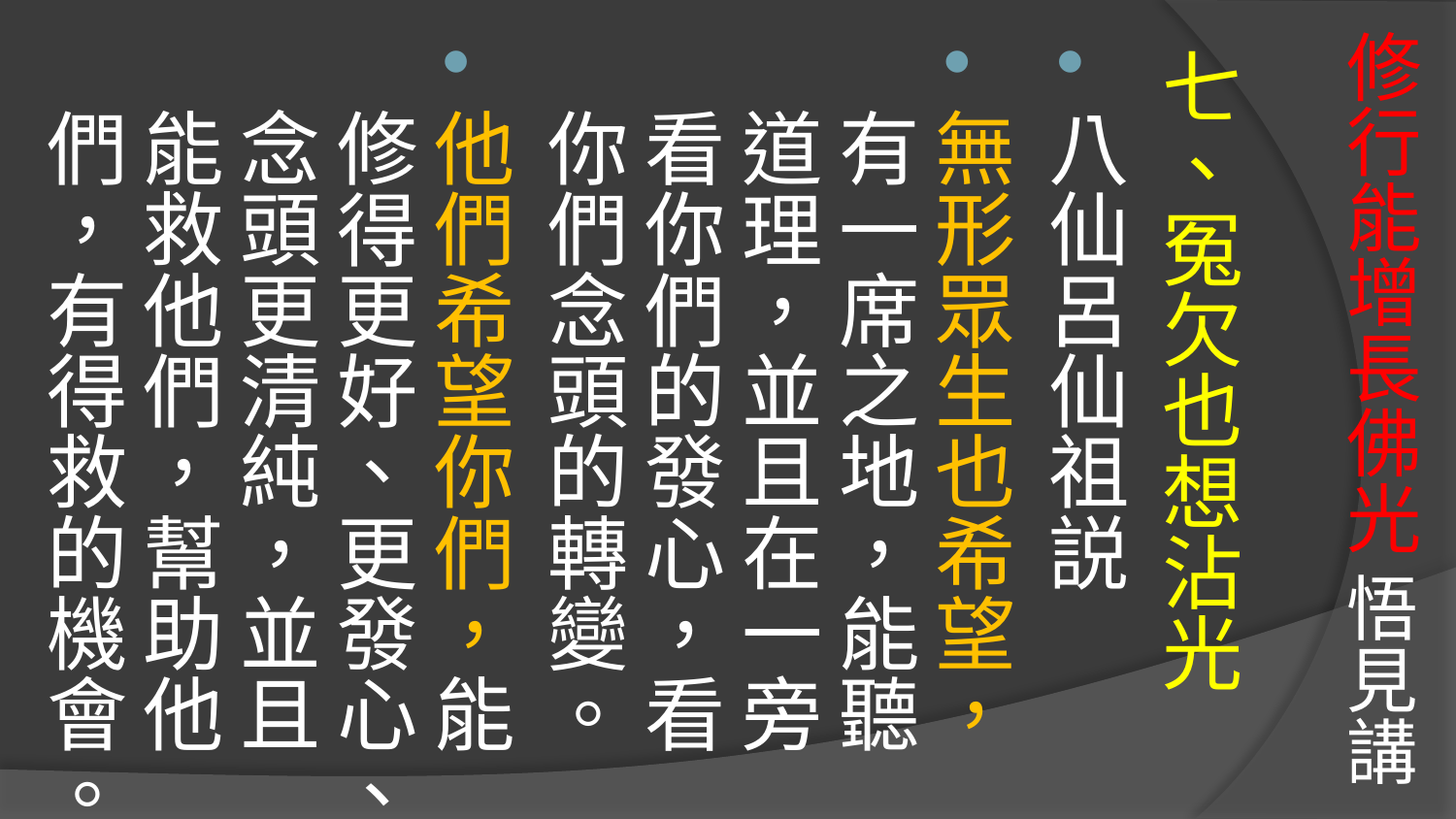

# 修行能增長佛光 悟見講
七、冤欠也想沾光
八仙呂仙祖説
無形眾生也希望，有一席之地，能聽道理，並且在一旁看你們的發心，看你們念頭的轉變。
他們希望你們，能修得更好、更發心、念頭更清純，並且能救他們，幫助他們，有得救的機會。